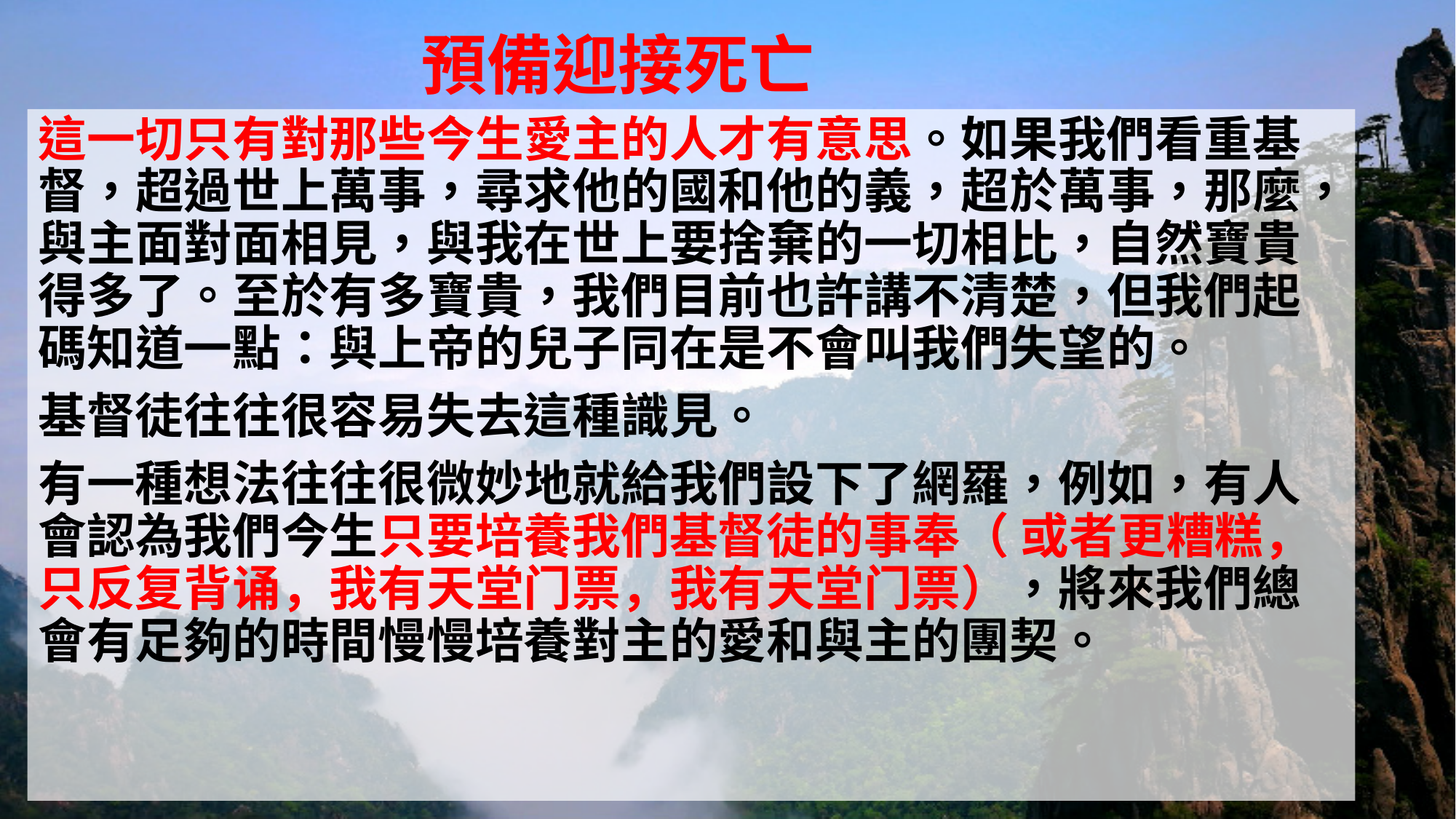

# 預備迎接死亡
這一切只有對那些今生愛主的人才有意思。如果我們看重基督，超過世上萬事，尋求他的國和他的義，超於萬事，那麼，與主面對面相見，與我在世上要捨棄的一切相比，自然寶貴得多了。至於有多寶貴，我們目前也許講不清楚，但我們起碼知道一點：與上帝的兒子同在是不會叫我們失望的。
基督徒往往很容易失去這種識見。
有一種想法往往很微妙地就給我們設下了網羅，例如，有人會認為我們今生只要培養我們基督徒的事奉（ 或者更糟糕，只反复背诵，我有天堂门票，我有天堂门票），將來我們總會有足夠的時間慢慢培養對主的愛和與主的團契。